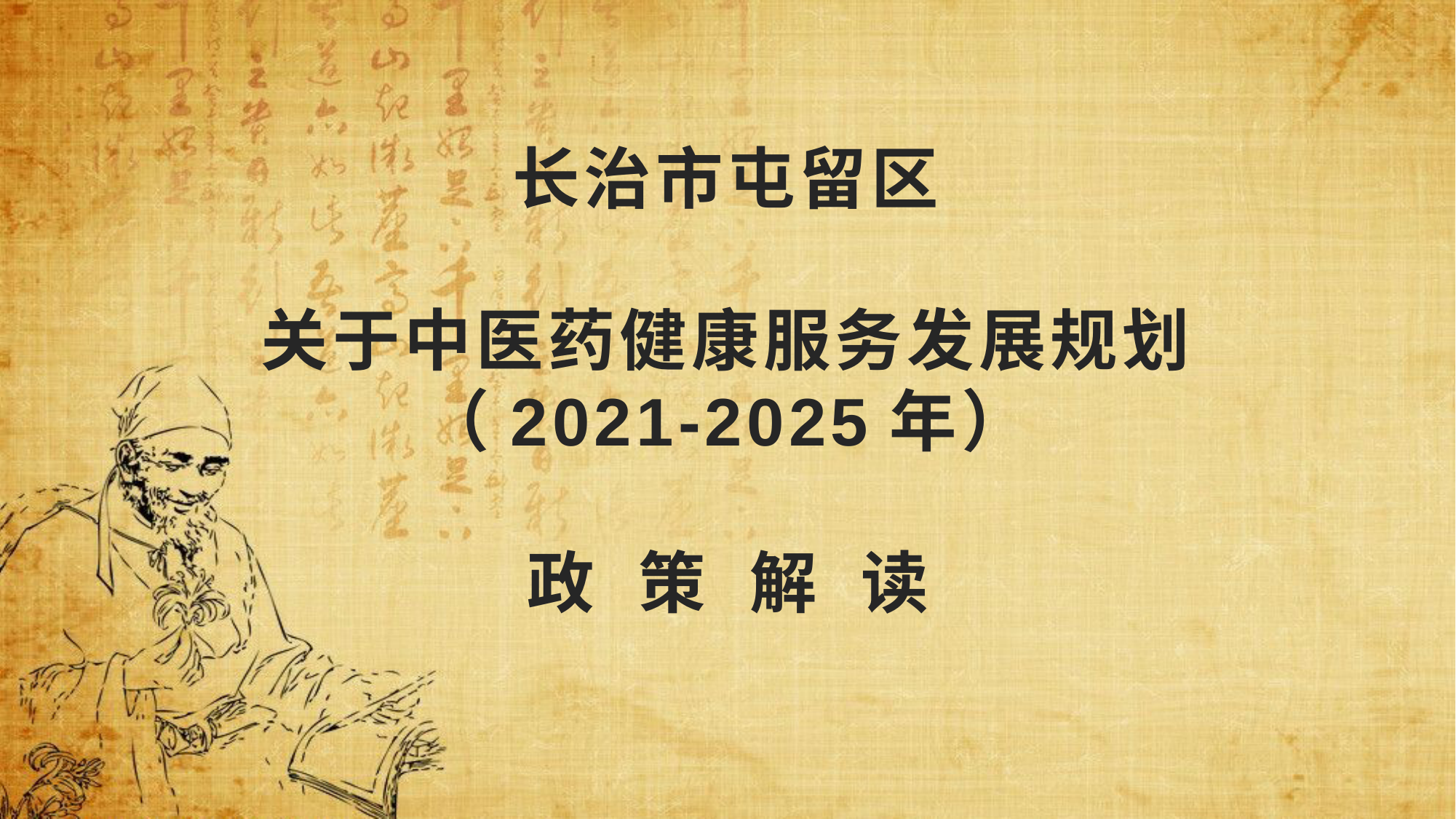

# 长治市屯留区 关于中医药健康服务发展规划（2021-2025年） 政  策  解  读